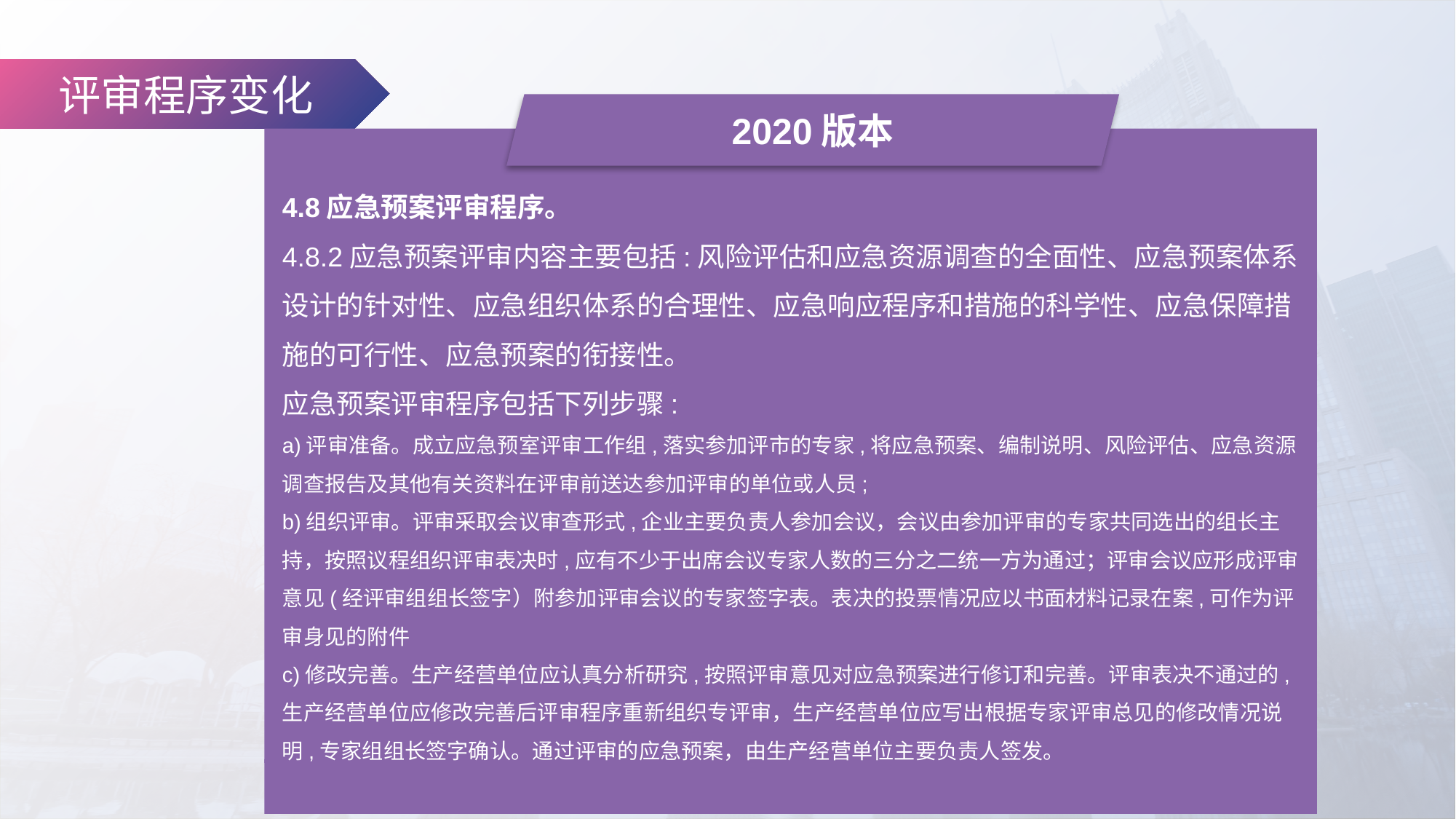

评审程序变化
4.8应急预案评审程序。
4.8.2应急预案评审内容主要包括:风险评估和应急资源调查的全面性、应急预案体系设计的针对性、应急组织体系的合理性、应急响应程序和措施的科学性、应急保障措施的可行性、应急预案的衔接性。
应急预案评审程序包括下列步骤:
a)评审准备。成立应急预室评审工作组,落实参加评市的专家,将应急预案、编制说明、风险评估、应急资源调查报告及其他有关资料在评审前送达参加评审的单位或人员;
b)组织评审。评审采取会议审查形式,企业主要负责人参加会议，会议由参加评审的专家共同选出的组长主持，按照议程组织评审表决时,应有不少于出席会议专家人数的三分之二统一方为通过；评审会议应形成评审意见(经评审组组长签字）附参加评审会议的专家签字表。表决的投票情况应以书面材料记录在案,可作为评审身见的附件
c)修改完善。生产经营单位应认真分析研究,按照评审意见对应急预案进行修订和完善。评审表决不通过的,生产经营单位应修改完善后评审程序重新组织专评审，生产经营单位应写出根据专家评审总见的修改情况说明,专家组组长签字确认。通过评审的应急预案，由生产经营单位主要负责人签发。
2020版本